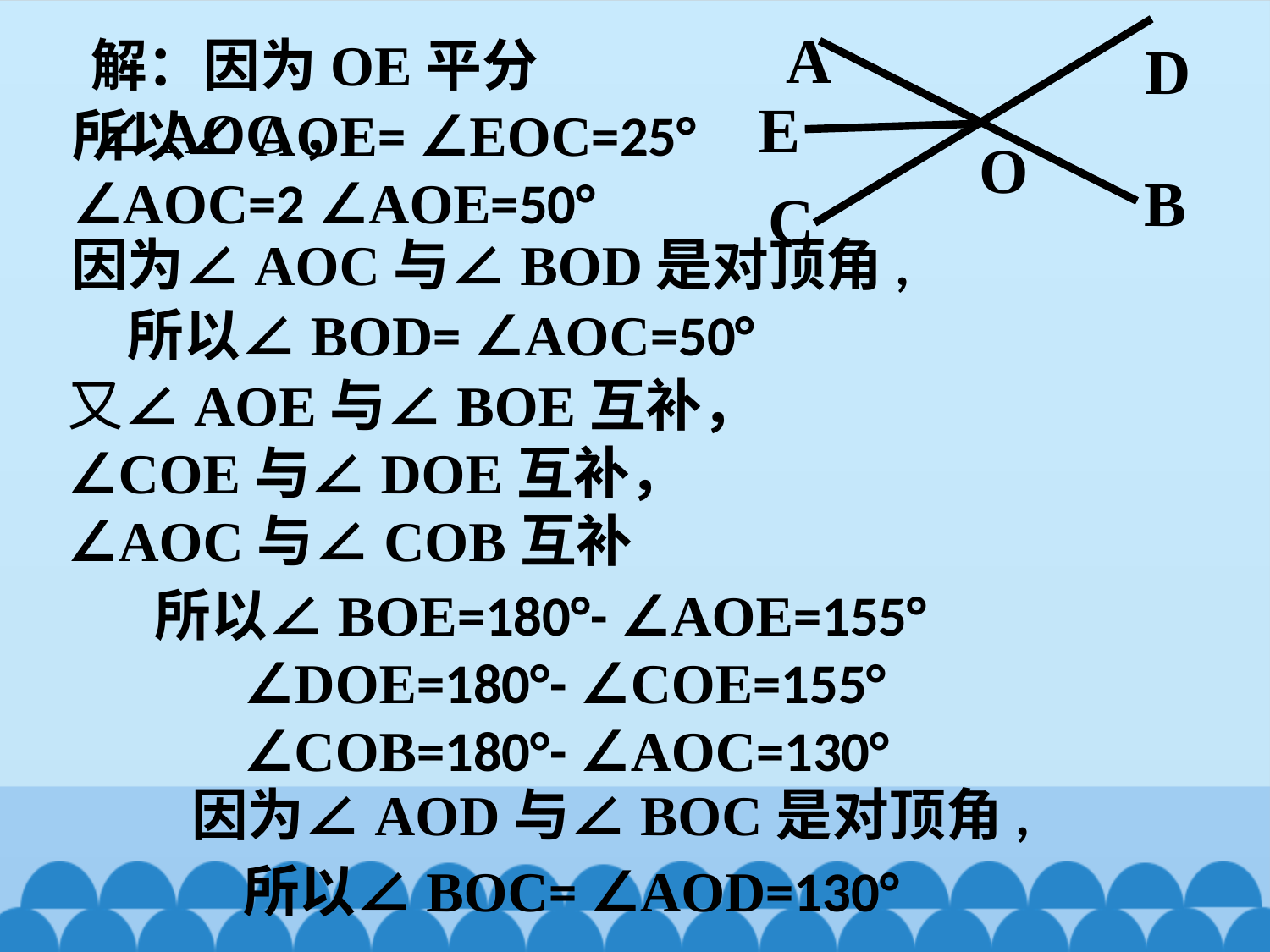

A

D
E
O
B
C
解：因为OE平分∠AOC，
所以∠AOE= ∠EOC=25°       ∠AOC=2 ∠AOE=50°
因为∠AOC与∠BOD是对顶角,
所以∠BOD= ∠AOC=50°
又∠AOE与∠BOE互补，
∠COE与∠DOE互补，
∠AOC与∠COB互补
所以∠BOE=180°- ∠AOE=155°
       ∠DOE=180°- ∠COE=155°
       ∠COB=180°- ∠AOC=130°
因为∠AOD与∠BOC是对顶角,
所以∠BOC= ∠AOD=130°